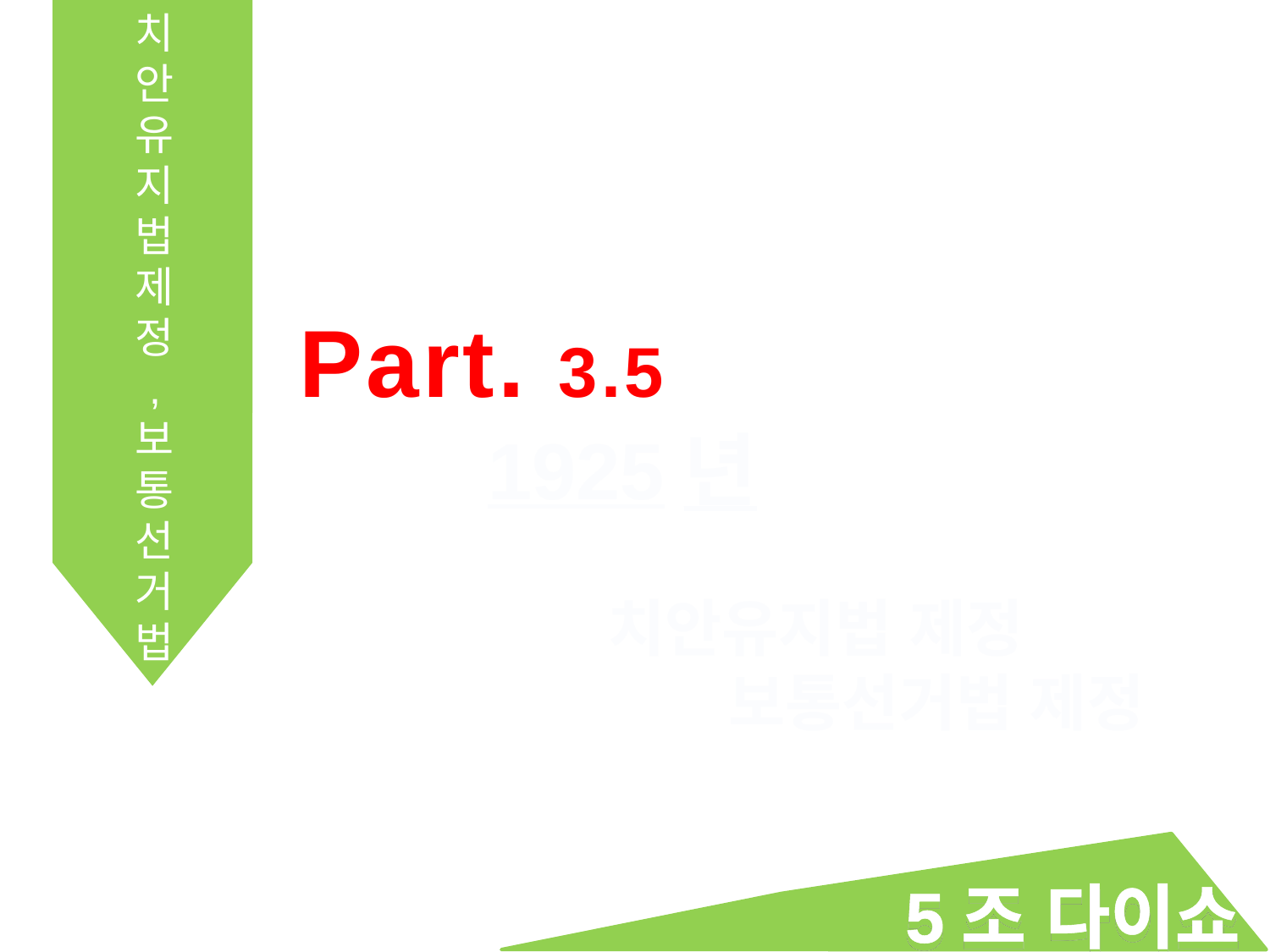

치안유지법 제정
,
보통선거법

 Part. 3.5
1925년

치안유지법 제정
보통선거법 제정